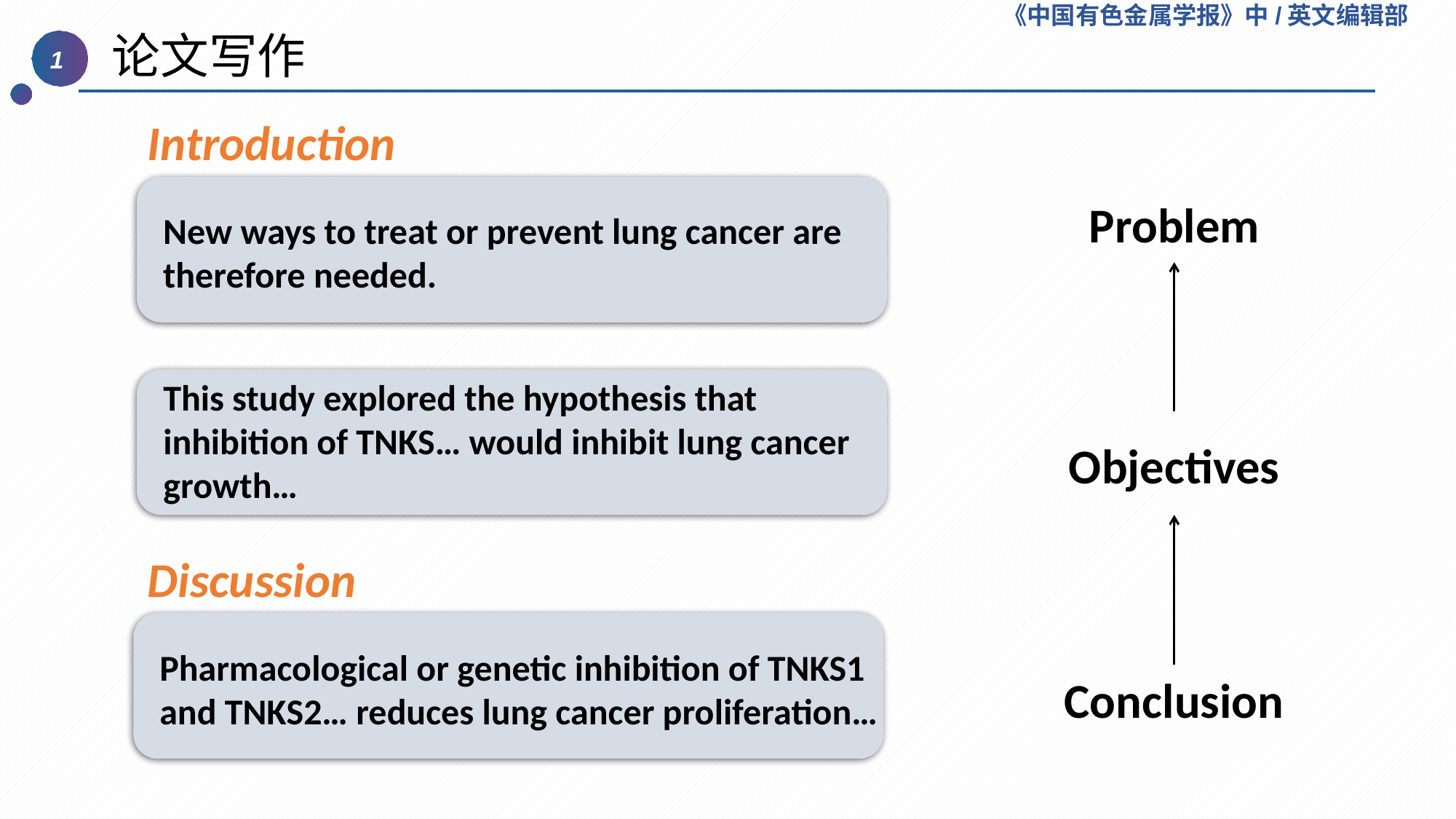

《中国有色金属学报》中/英文编辑部
      论文写作

1

Introduction

New ways to treat or prevent lung cancer are therefore needed.
Problem

This study explored the hypothesis that inhibition of TNKS… would inhibit lung cancer growth…
Objectives
Discussion

Pharmacological or genetic inhibition of TNKS1 and TNKS2… reduces lung cancer proliferation…
Conclusion